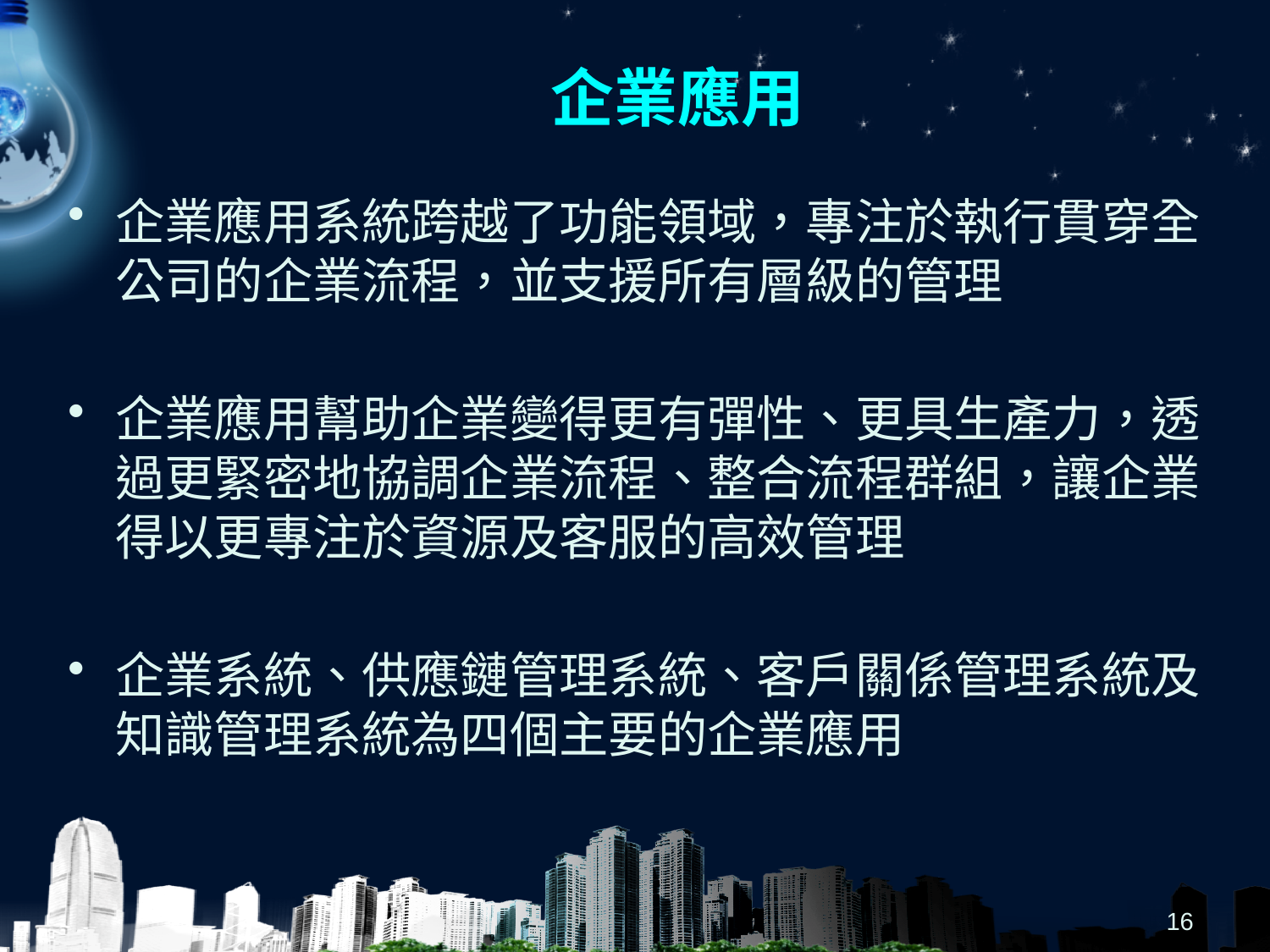

# 企業應用
企業應用系統跨越了功能領域，專注於執行貫穿全公司的企業流程，並支援所有層級的管理

企業應用幫助企業變得更有彈性、更具生產力，透過更緊密地協調企業流程、整合流程群組，讓企業得以更專注於資源及客服的高效管理

企業系統、供應鏈管理系統、客戶關係管理系統及知識管理系統為四個主要的企業應用
16